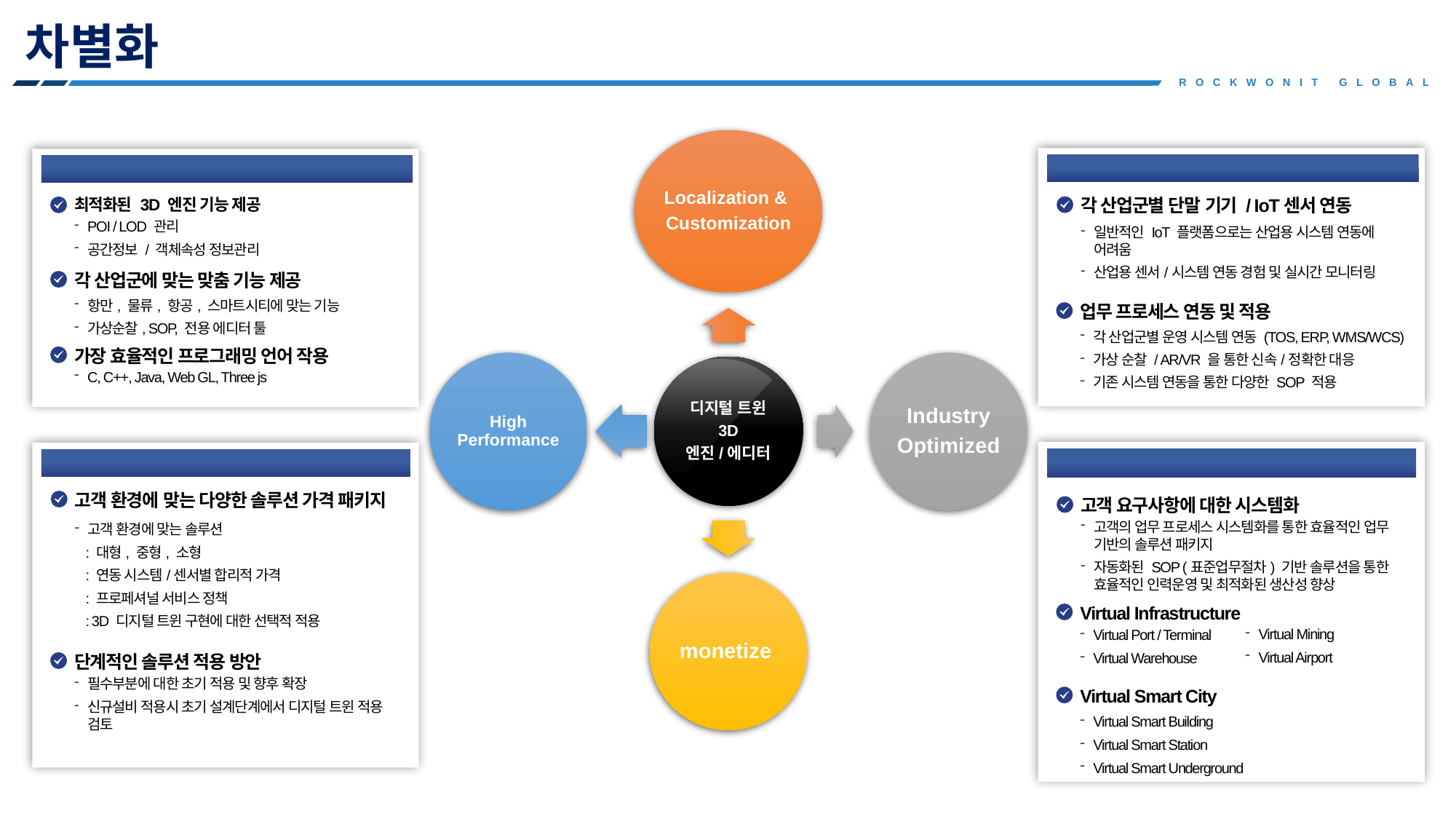

차별화
ROCKWONIT GLOBAL

디지털 트윈
3D
엔진/에디터

Localization &
Customization

Industry
Optimized

monetize

High Performance

고객 요구사항 적용
각 산업군별 단말 기기 / IoT센서 연동

일반적인 IoT 플랫폼으로는 산업용 시스템 연동에 어려움
산업용 센서/시스템 연동 경험 및 실시간 모니터링
업무 프로세스 연동 및 적용

각 산업군별 운영 시스템 연동 (TOS, ERP, WMS/WCS)
가상 순찰 / AR/VR 을 통한 신속/정확한 대응
기존 시스템 연동을 통한 다양한 SOP 적용

빠르고 안정적인 3D 엔진
최적화된 3D 엔진 기능 제공

POI / LOD 관리
공간정보 / 객체속성 정보관리
각 산업군에 맞는 맞춤 기능 제공

항만, 물류, 항공, 스마트시티에 맞는 기능
가상순찰, SOP, 전용 에디터 툴
가장 효율적인 프로그래밍 언어 작용

C, C++, Java, Web GL, Three js

최적의 산업화 패키지

합리적인 가격
고객 환경에 맞는 다양한 솔루션 가격 패키지

고객 요구사항에 대한 시스템화

고객의 업무 프로세스 시스템화를 통한 효율적인 업무 기반의 솔루션 패키지
자동화된 SOP (표준업무절차) 기반 솔루션을 통한 효율적인 인력운영 및 최적화된 생산성 향상
고객 환경에 맞는 솔루션
: 대형, 중형, 소형
: 연동 시스템/센서별 합리적 가격
: 프로페셔널 서비스 정책
: 3D 디지털 트윈 구현에 대한 선택적 적용
Virtual Infrastructure

Virtual Mining
Virtual Airport
Virtual Port / Terminal
Virtual Warehouse
단계적인 솔루션 적용 방안

필수부분에 대한 초기 적용 및 향후 확장
신규설비 적용시 초기 설계단계에서 디지털 트윈 적용 검토
Virtual Smart City

Virtual Smart Building
Virtual Smart Station
Virtual Smart Underground